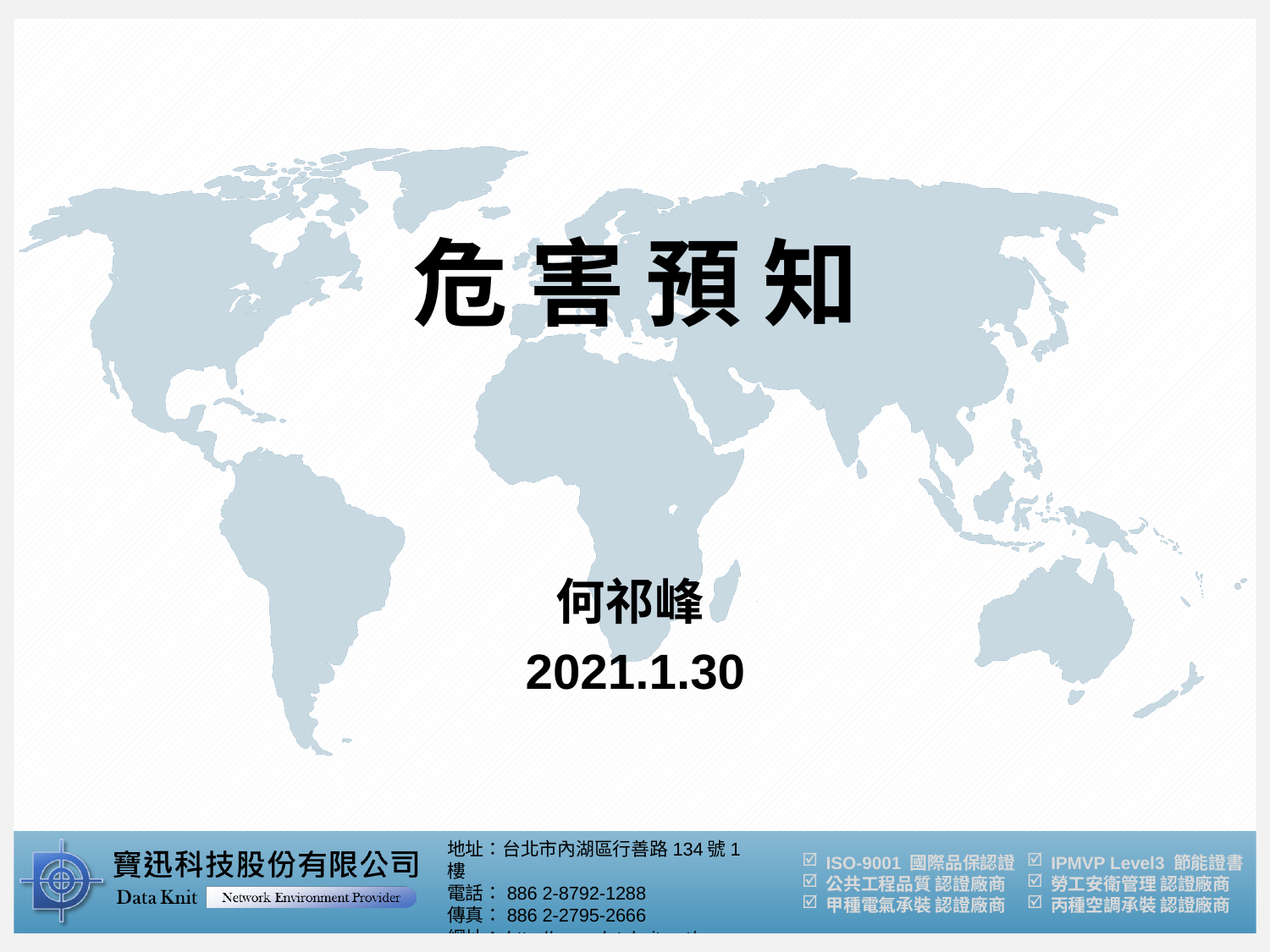

# 危 害 預 知
何祁峰
2021.1.30